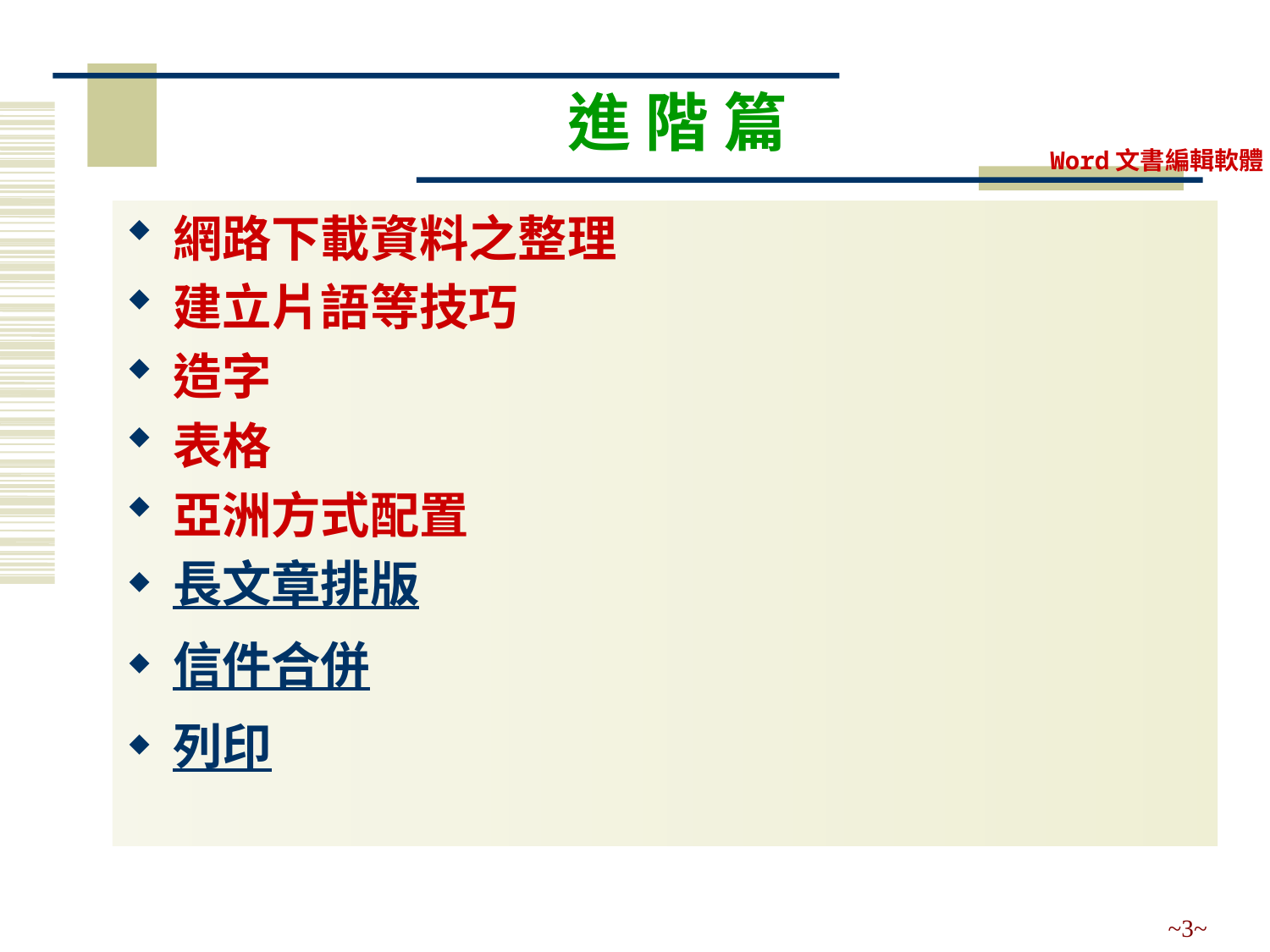

# 進 階 篇
網路下載資料之整理
建立片語等技巧
造字
表格
亞洲方式配置
長文章排版
信件合併
列印

~3~